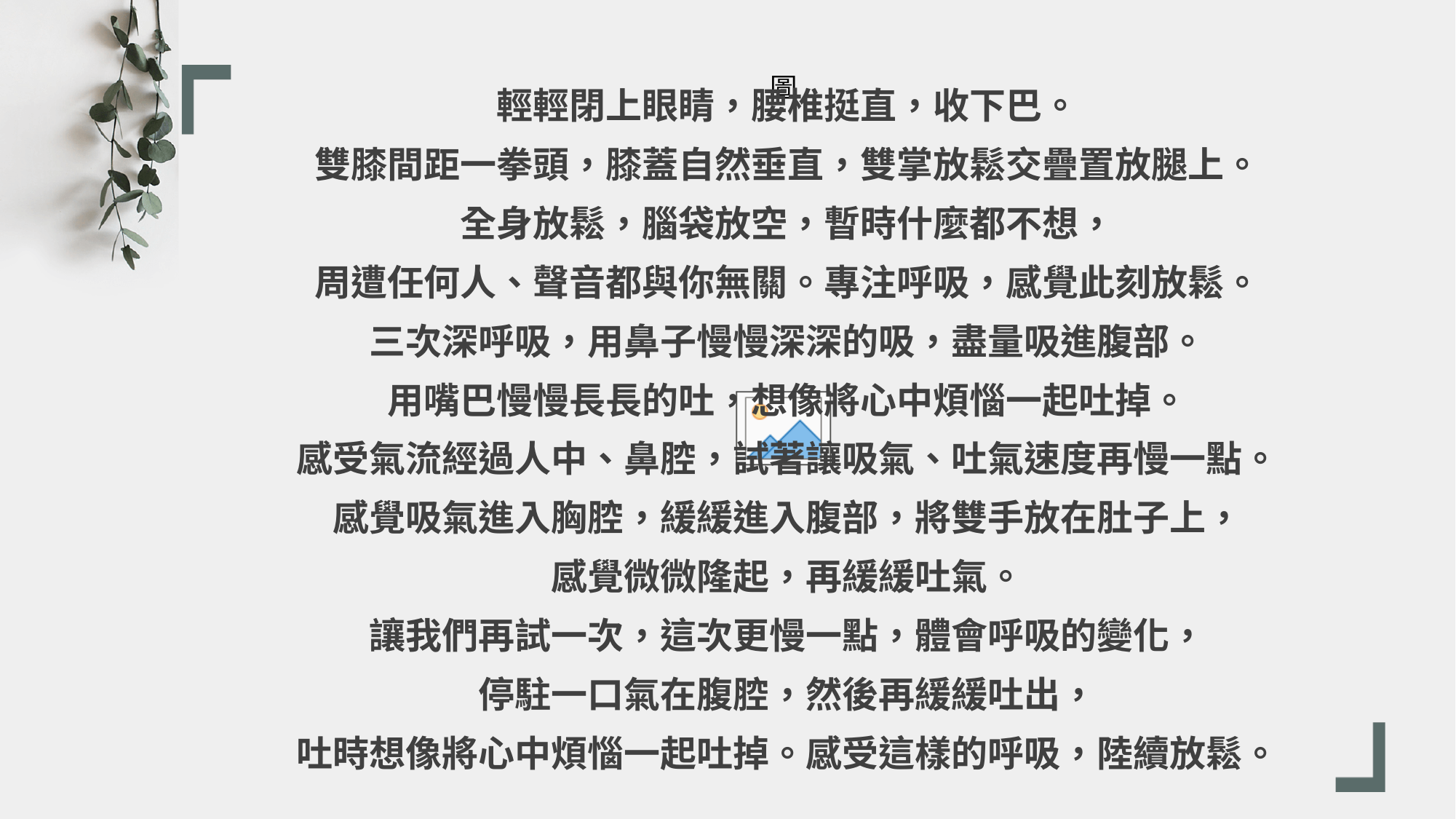

輕輕閉上眼睛，腰椎挺直，收下巴。
雙膝間距一拳頭，膝蓋自然垂直，雙掌放鬆交疊置放腿上。
全身放鬆，腦袋放空，暫時什麼都不想，
周遭任何人、聲音都與你無關。專注呼吸，感覺此刻放鬆。
三次深呼吸，用鼻子慢慢深深的吸，盡量吸進腹部。
用嘴巴慢慢長長的吐，想像將心中煩惱一起吐掉。
感受氣流經過人中、鼻腔，試著讓吸氣、吐氣速度再慢一點。
感覺吸氣進入胸腔，緩緩進入腹部，將雙手放在肚子上，
感覺微微隆起，再緩緩吐氣。
讓我們再試一次，這次更慢一點，體會呼吸的變化，
停駐一口氣在腹腔，然後再緩緩吐出，
吐時想像將心中煩惱一起吐掉。感受這樣的呼吸，陸續放鬆。